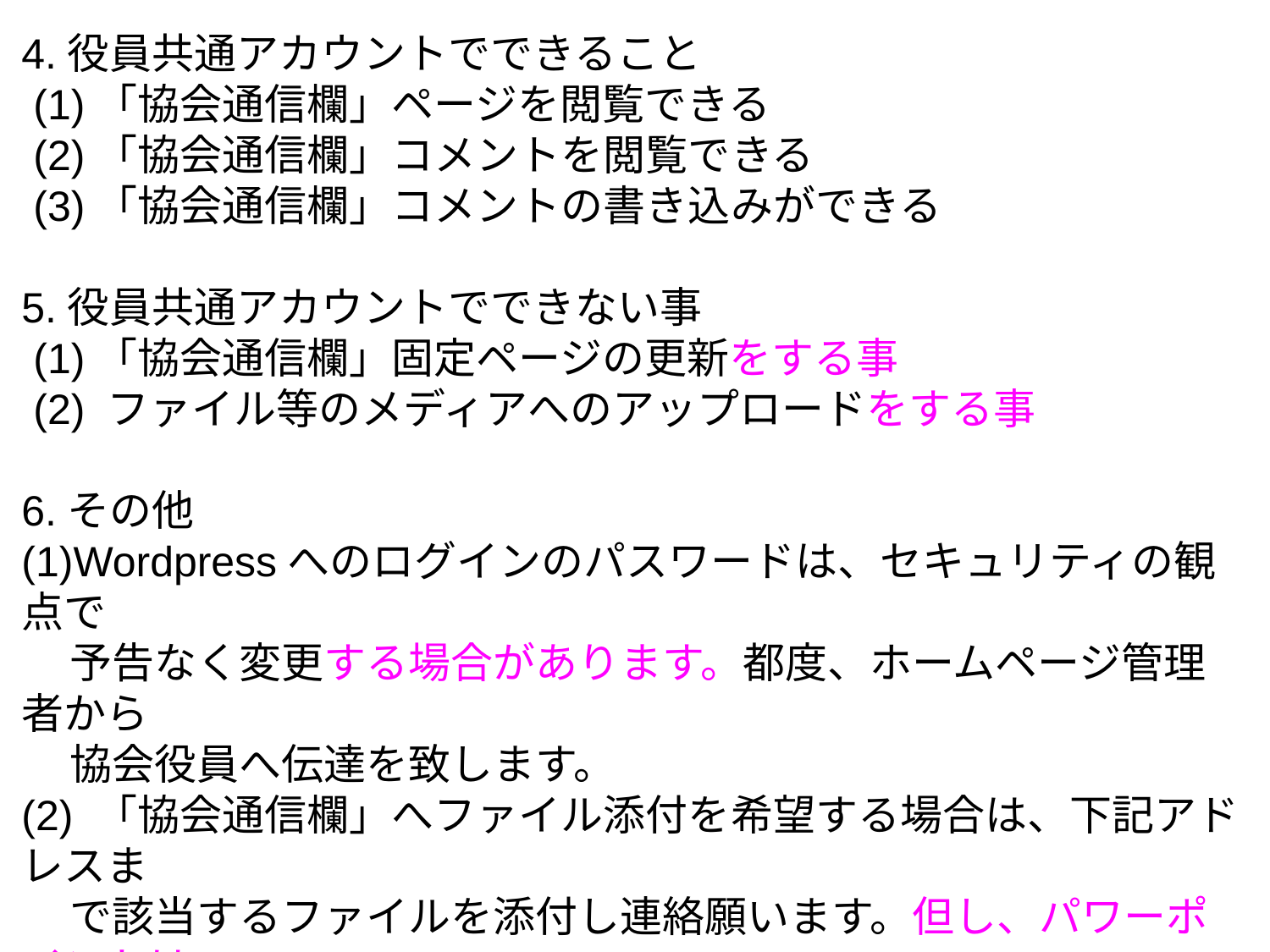

4.役員共通アカウントでできること
 (1)「協会通信欄」ページを閲覧できる
 (2)「協会通信欄」コメントを閲覧できる
 (3)「協会通信欄」コメントの書き込みができる

5.役員共通アカウントでできない事
 (1)「協会通信欄」固定ページの更新をする事
 (2) ファイル等のメディアへのアップロードをする事

6.その他
(1)Wordpressへのログインのパスワードは、セキュリティの観点で
    予告なく変更する場合があります。都度、ホームページ管理者から
    協会役員へ伝達を致します。
(2) 「協会通信欄」へファイル添付を希望する場合は、下記アドレスま
    で該当するファイルを添付し連絡願います。但し、パワーポイントは
    添付不可です。
　　　　syorinkai19590609@outlook.jp